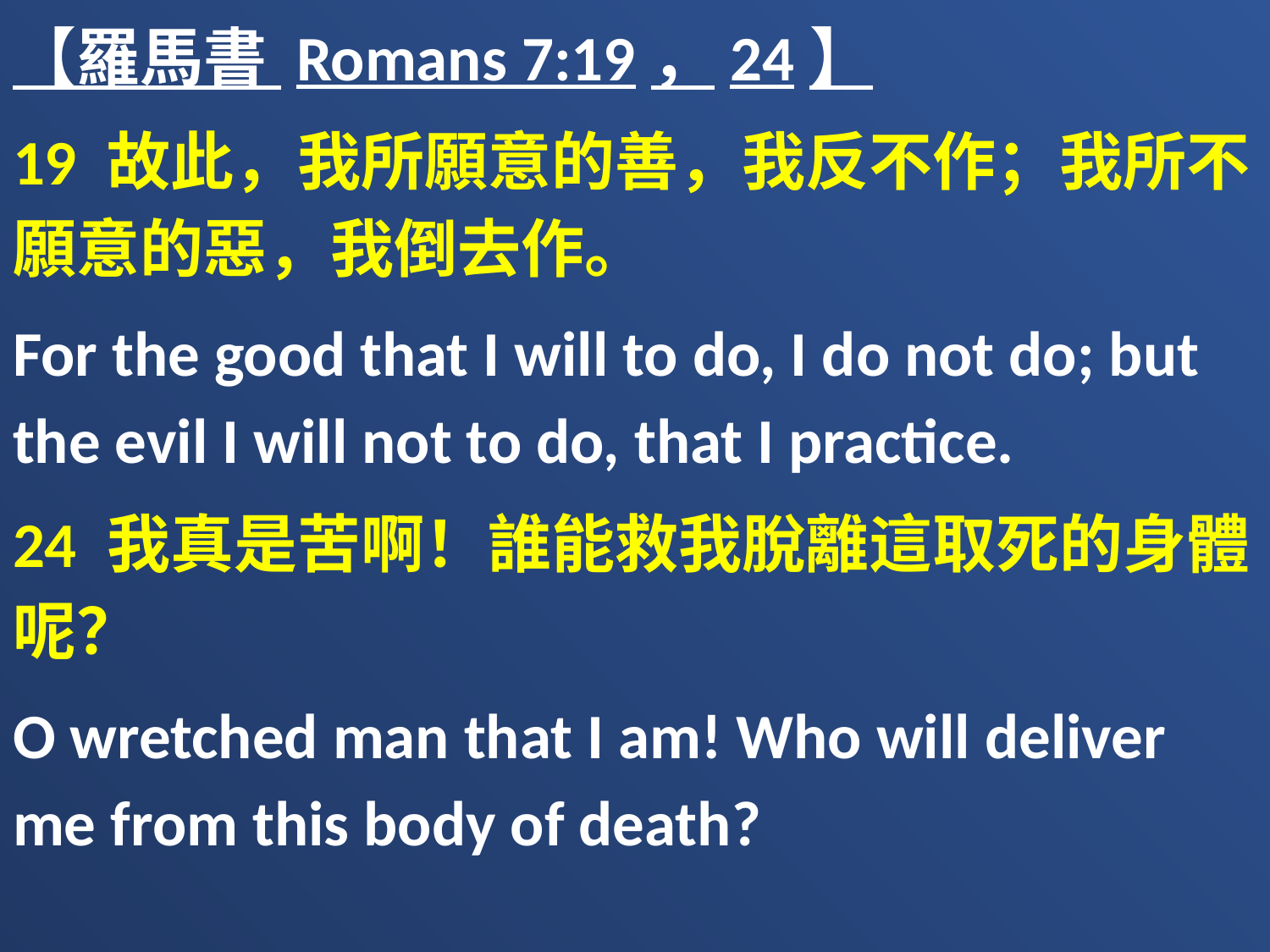

【羅馬書 Romans 7:19，24】
19 故此，我所願意的善，我反不作；我所不願意的惡，我倒去作。
For the good that I will to do, I do not do; but the evil I will not to do, that I practice.
24 我真是苦啊！誰能救我脫離這取死的身體呢？
O wretched man that I am! Who will deliver me from this body of death?